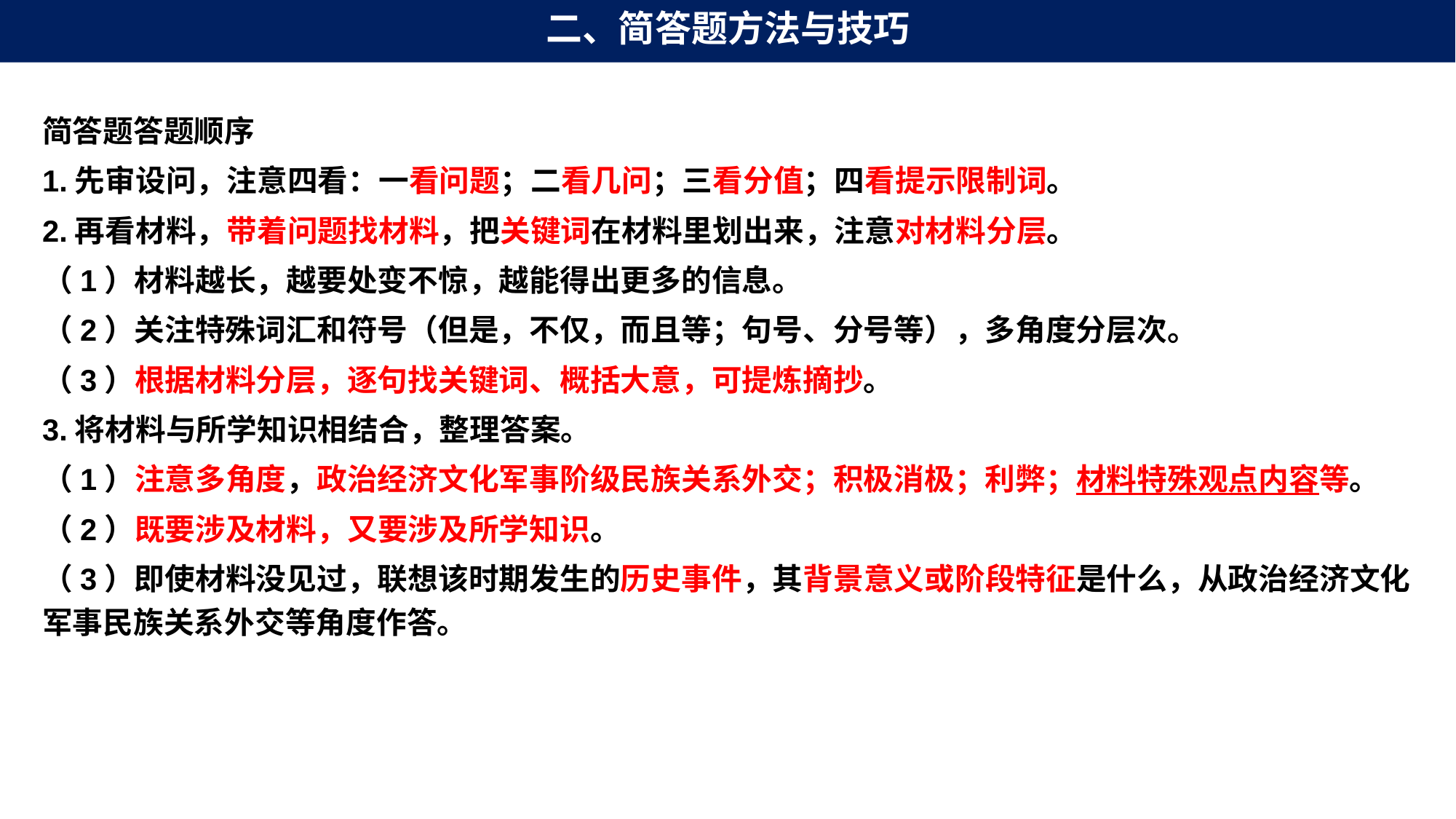

二、简答题方法与技巧
简答题答题顺序
1.先审设问，注意四看：一看问题；二看几问；三看分值；四看提示限制词。
2.再看材料，带着问题找材料，把关键词在材料里划出来，注意对材料分层。
（1）材料越长，越要处变不惊，越能得出更多的信息。
（2）关注特殊词汇和符号（但是，不仅，而且等；句号、分号等），多角度分层次。
（3）根据材料分层，逐句找关键词、概括大意，可提炼摘抄。
3.将材料与所学知识相结合，整理答案。
（1）注意多角度，政治经济文化军事阶级民族关系外交；积极消极；利弊；材料特殊观点内容等。
（2）既要涉及材料，又要涉及所学知识。
（3）即使材料没见过，联想该时期发生的历史事件，其背景意义或阶段特征是什么，从政治经济文化军事民族关系外交等角度作答。